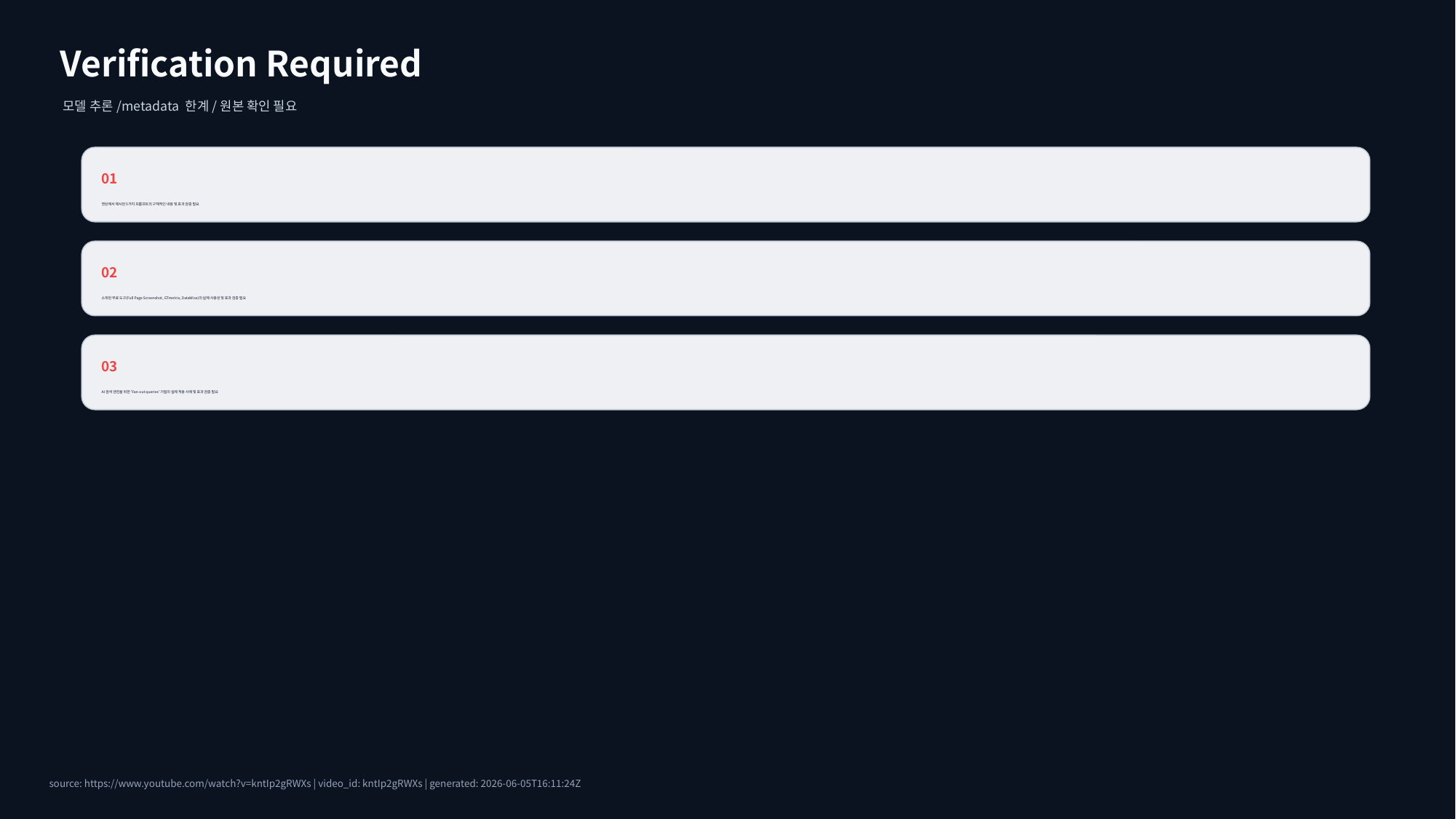

Verification Required
모델 추론/metadata 한계/원본 확인 필요

01
영상에서 제시된 5가지 프롬프트의 구체적인 내용 및 효과 검증 필요

02
소개된 무료 도구(Full Page Screenshot, GTmetrix, DataWise)의 실제 사용성 및 효과 검증 필요

03
AI 검색 엔진을 위한 'Fan-out queries' 기법의 실제 적용 사례 및 효과 검증 필요
source: https://www.youtube.com/watch?v=kntIp2gRWXs | video_id: kntIp2gRWXs | generated: 2026-06-05T16:11:24Z